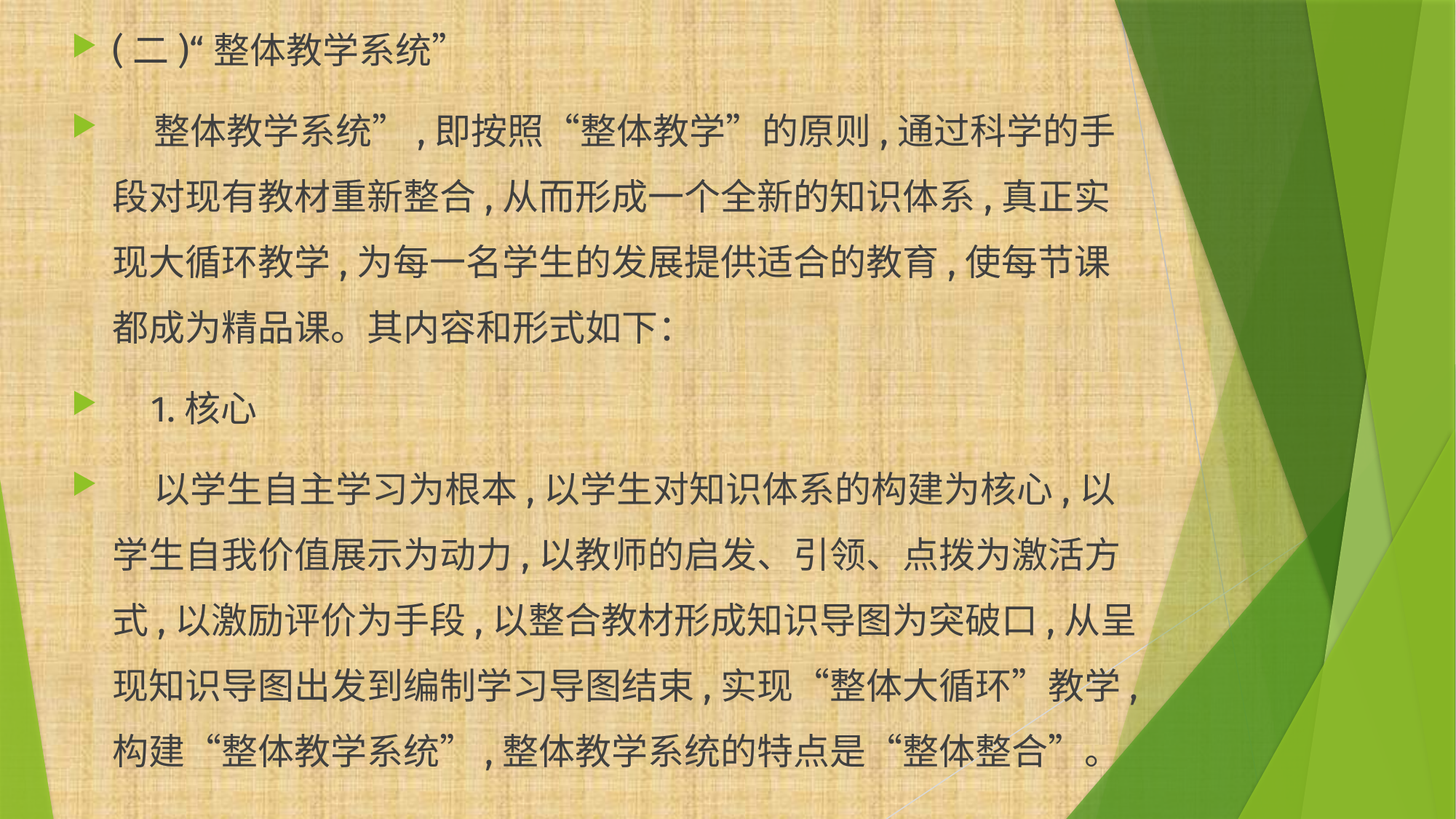

(二)“整体教学系统”
    整体教学系统”,即按照“整体教学”的原则,通过科学的手段对现有教材重新整合,从而形成一个全新的知识体系,真正实现大循环教学,为每一名学生的发展提供适合的教育,使每节课都成为精品课。其内容和形式如下：
    1.核心
    以学生自主学习为根本,以学生对知识体系的构建为核心,以学生自我价值展示为动力,以教师的启发、引领、点拨为激活方式,以激励评价为手段,以整合教材形成知识导图为突破口,从呈现知识导图出发到编制学习导图结束,实现“整体大循环”教学,构建“整体教学系统”,整体教学系统的特点是“整体整合”。

#